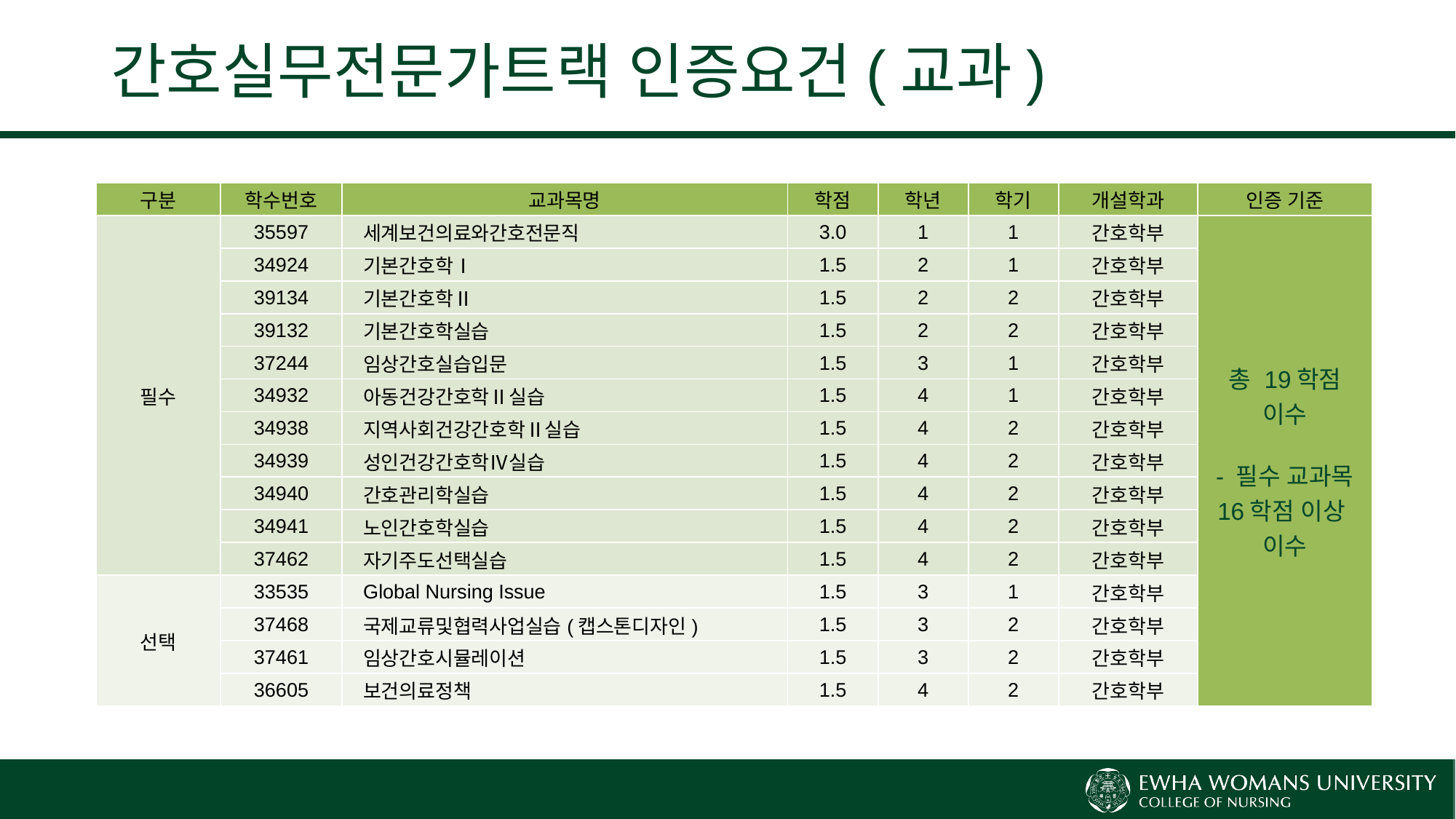

# 간호실무전문가트랙 인증요건(교과)
| 구분 | 학수번호 | 교과목명 | 학점 | 학년 | 학기 | 개설학과 | 인증 기준 |
| --- | --- | --- | --- | --- | --- | --- | --- |
| 필수 | 35597 | 세계보건의료와간호전문직 | 3.0 | 1 | 1 | 간호학부 | 총 19학점 이수 - 필수 교과목 16학점 이상 이수 |
|  | 34924 | 기본간호학Ⅰ | 1.5 | 2 | 1 | 간호학부 |  |
|  | 39134 | 기본간호학Ⅱ | 1.5 | 2 | 2 | 간호학부 |  |
|  | 39132 | 기본간호학실습 | 1.5 | 2 | 2 | 간호학부 |  |
|  | 37244 | 임상간호실습입문 | 1.5 | 3 | 1 | 간호학부 |  |
|  | 34932 | 아동건강간호학Ⅱ실습 | 1.5 | 4 | 1 | 간호학부 |  |
|  | 34938 | 지역사회건강간호학Ⅱ실습 | 1.5 | 4 | 2 | 간호학부 |  |
|  | 34939 | 성인건강간호학Ⅳ실습 | 1.5 | 4 | 2 | 간호학부 |  |
|  | 34940 | 간호관리학실습 | 1.5 | 4 | 2 | 간호학부 |  |
|  | 34941 | 노인간호학실습 | 1.5 | 4 | 2 | 간호학부 |  |
|  | 37462 | 자기주도선택실습 | 1.5 | 4 | 2 | 간호학부 |  |
| 선택 | 33535 | Global Nursing Issue | 1.5 | 3 | 1 | 간호학부 |  |
|  | 37468 | 국제교류및협력사업실습(캡스톤디자인) | 1.5 | 3 | 2 | 간호학부 |  |
| 선택 | 37461 | 임상간호시뮬레이션 | 1.5 | 3 | 2 | 간호학부 |  |
|  | 36605 | 보건의료정책 | 1.5 | 4 | 2 | 간호학부 |  |